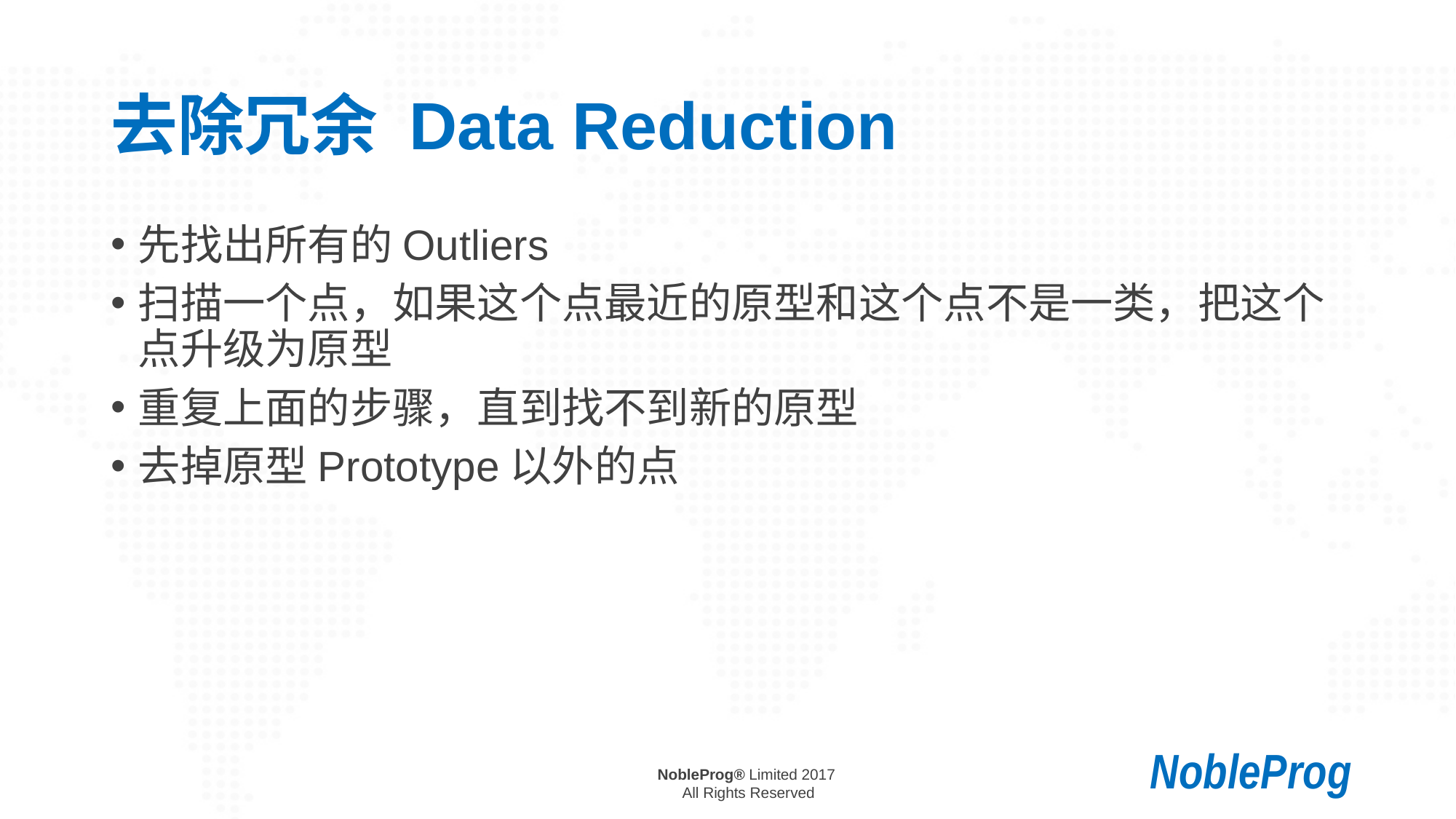

# 去除冗余 Data Reduction
先找出所有的Outliers
扫描一个点，如果这个点最近的原型和这个点不是一类，把这个点升级为原型
重复上面的步骤，直到找不到新的原型
去掉原型Prototype以外的点